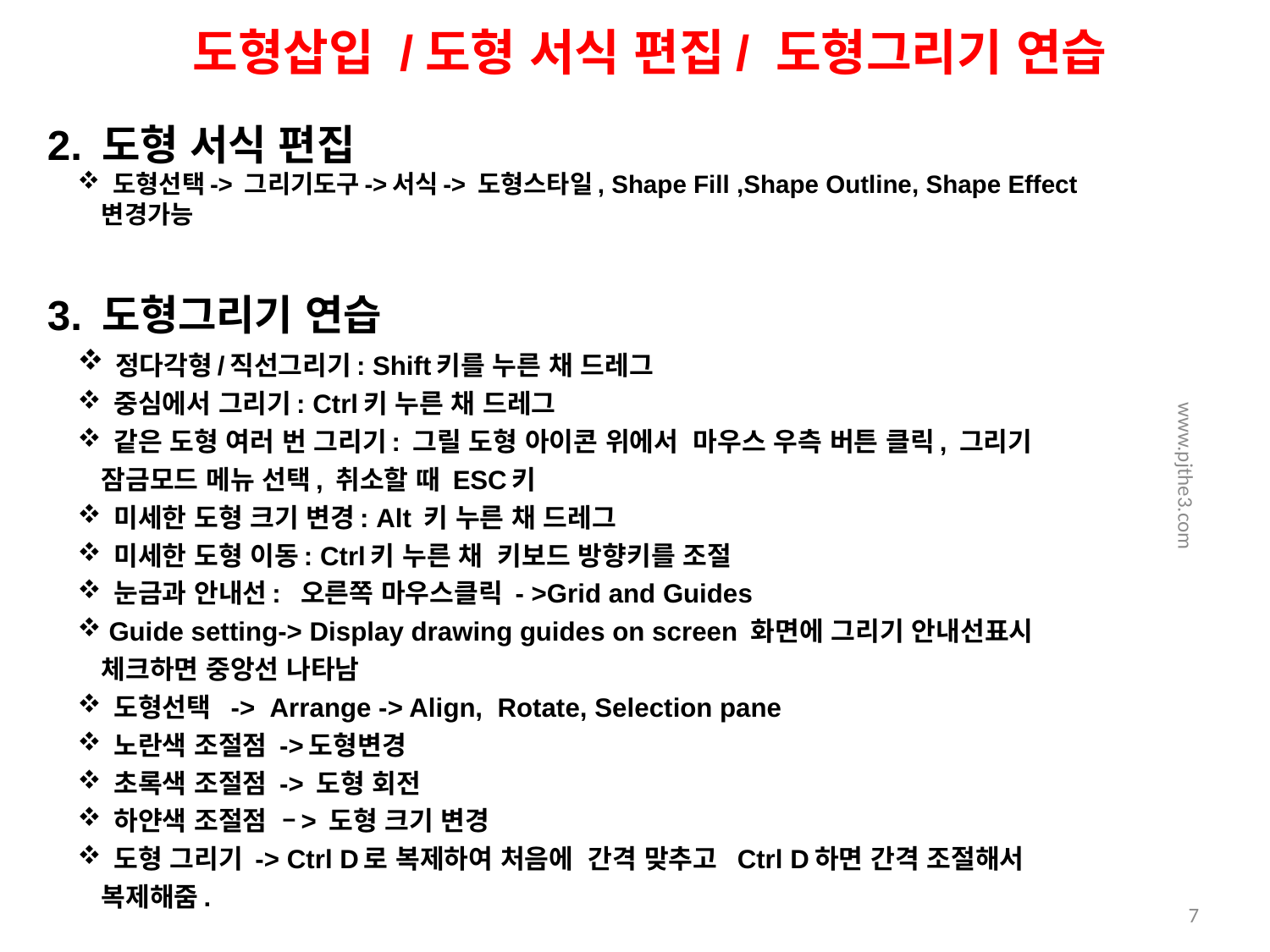

도형삽입 /도형 서식 편집/ 도형그리기 연습
2. 도형 서식 편집
 도형선택-> 그리기도구->서식-> 도형스타일, Shape Fill ,Shape Outline, Shape Effect 변경가능

3. 도형그리기 연습
 정다각형/직선그리기: Shift키를 누른 채 드레그
 중심에서 그리기: Ctrl키 누른 채 드레그
 같은 도형 여러 번 그리기: 그릴 도형 아이콘 위에서  마우스 우측 버튼 클릭, 그리기 잠금모드 메뉴 선택, 취소할 때 ESC키
 미세한 도형 크기 변경: Alt 키 누른 채 드레그
 미세한 도형 이동: Ctrl키 누른 채  키보드 방향키를 조절
 눈금과 안내선:  오른쪽 마우스클릭 - >Grid and Guides
 Guide setting-> Display drawing guides on screen 화면에 그리기 안내선표시 체크하면 중앙선 나타남
 도형선택  ->  Arrange -> Align,  Rotate, Selection pane
 노란색 조절점 ->도형변경
 초록색 조절점 -> 도형 회전
 하얀색 조절점  –> 도형 크기 변경
 도형 그리기 -> Ctrl D로 복제하여 처음에  간격 맞추고  Ctrl D하면 간격 조절해서 복제해줌.

www.pjthe3.com
7